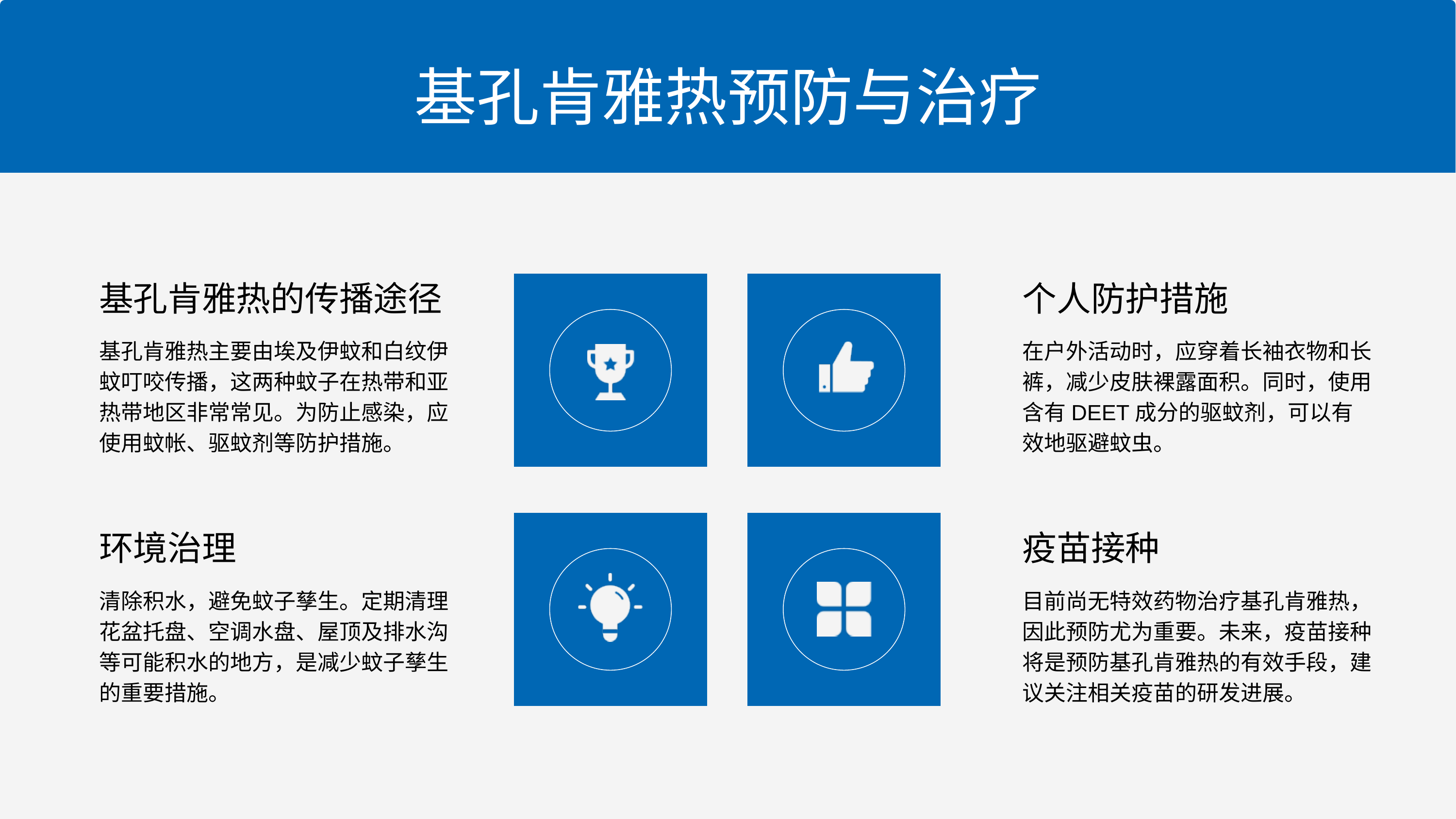

基孔肯雅热预防与治疗

基孔肯雅热的传播途径
基孔肯雅热主要由埃及伊蚊和白纹伊蚊叮咬传播，这两种蚊子在热带和亚热带地区非常常见。为防止感染，应使用蚊帐、驱蚊剂等防护措施。

个人防护措施
在户外活动时，应穿着长袖衣物和长裤，减少皮肤裸露面积。同时，使用含有DEET成分的驱蚊剂，可以有效地驱避蚊虫。

环境治理
清除积水，避免蚊子孳生。定期清理花盆托盘、空调水盘、屋顶及排水沟等可能积水的地方，是减少蚊子孳生的重要措施。
疫苗接种
目前尚无特效药物治疗基孔肯雅热，因此预防尤为重要。未来，疫苗接种将是预防基孔肯雅热的有效手段，建议关注相关疫苗的研发进展。